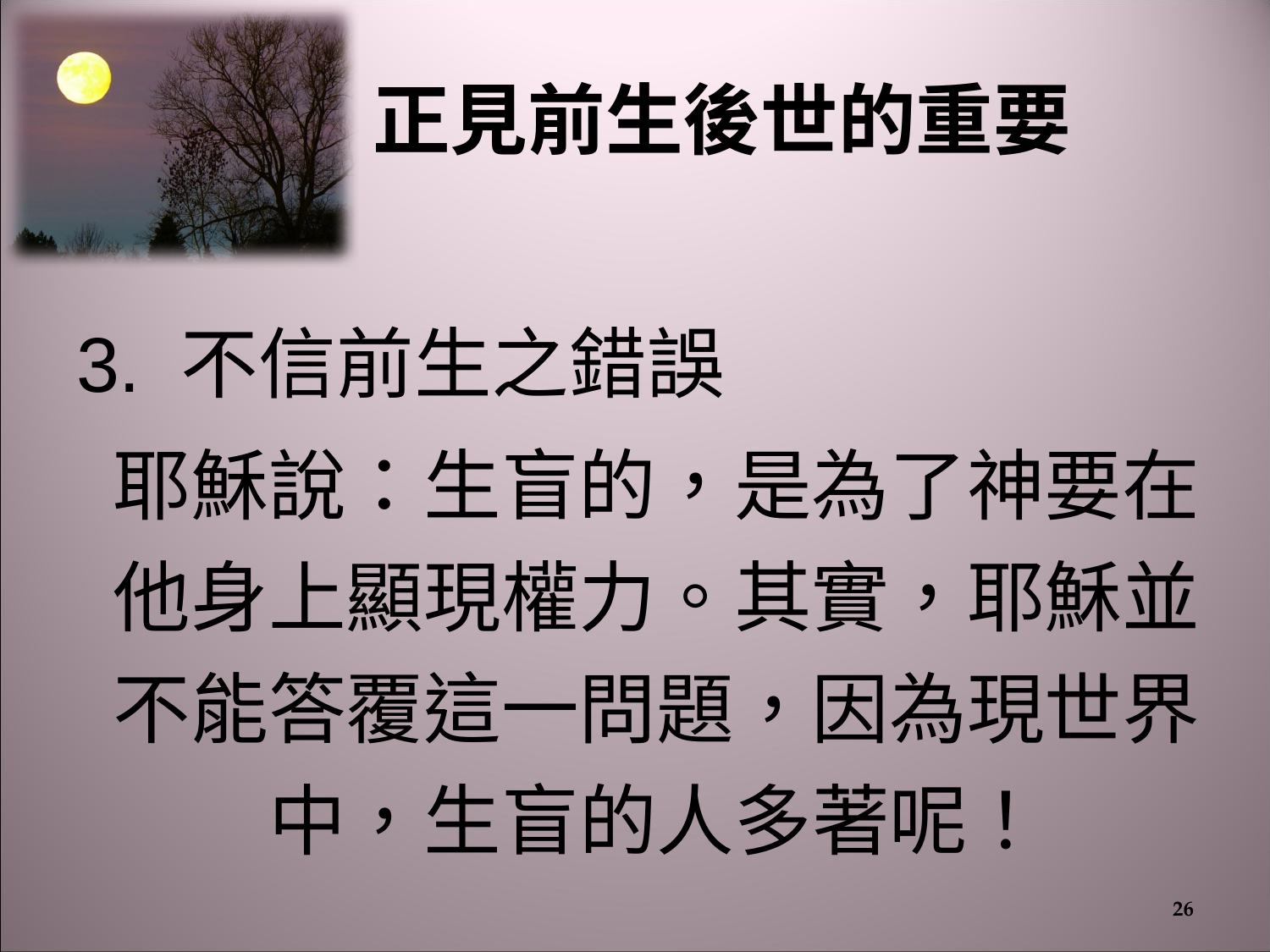

# 正見前生後世的重要
3. 不信前生之錯誤
耶穌說：生盲的，是為了神要在他身上顯現權力。其實，耶穌並不能答覆這一問題，因為現世界中，生盲的人多著呢！

26